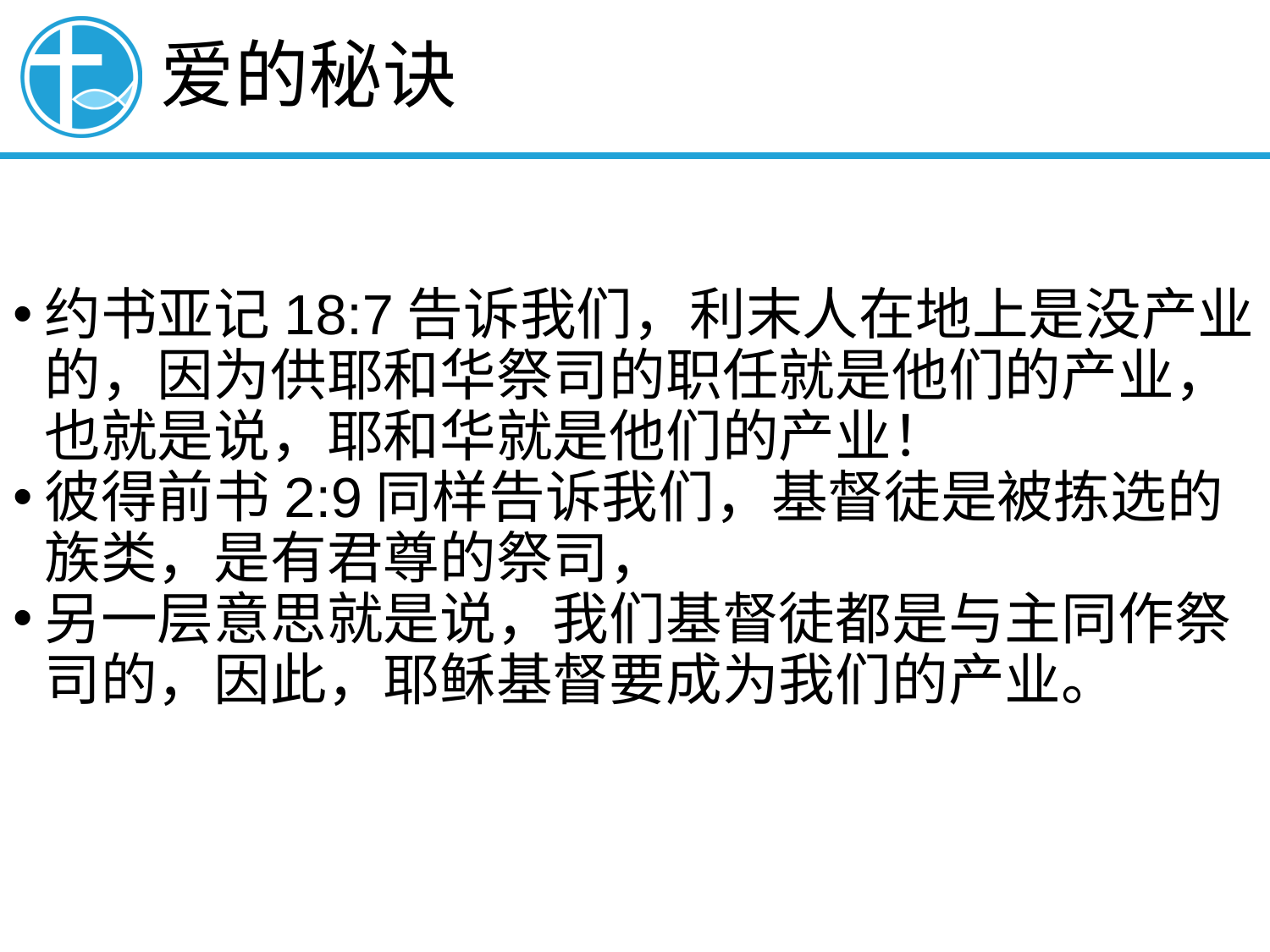

# 爱的秘诀
约书亚记18:7告诉我们，利末人在地上是没产业的，因为供耶和华祭司的职任就是他们的产业，也就是说，耶和华就是他们的产业！
彼得前书2:9同样告诉我们，基督徒是被拣选的族类，是有君尊的祭司，
另一层意思就是说，我们基督徒都是与主同作祭司的，因此，耶稣基督要成为我们的产业。